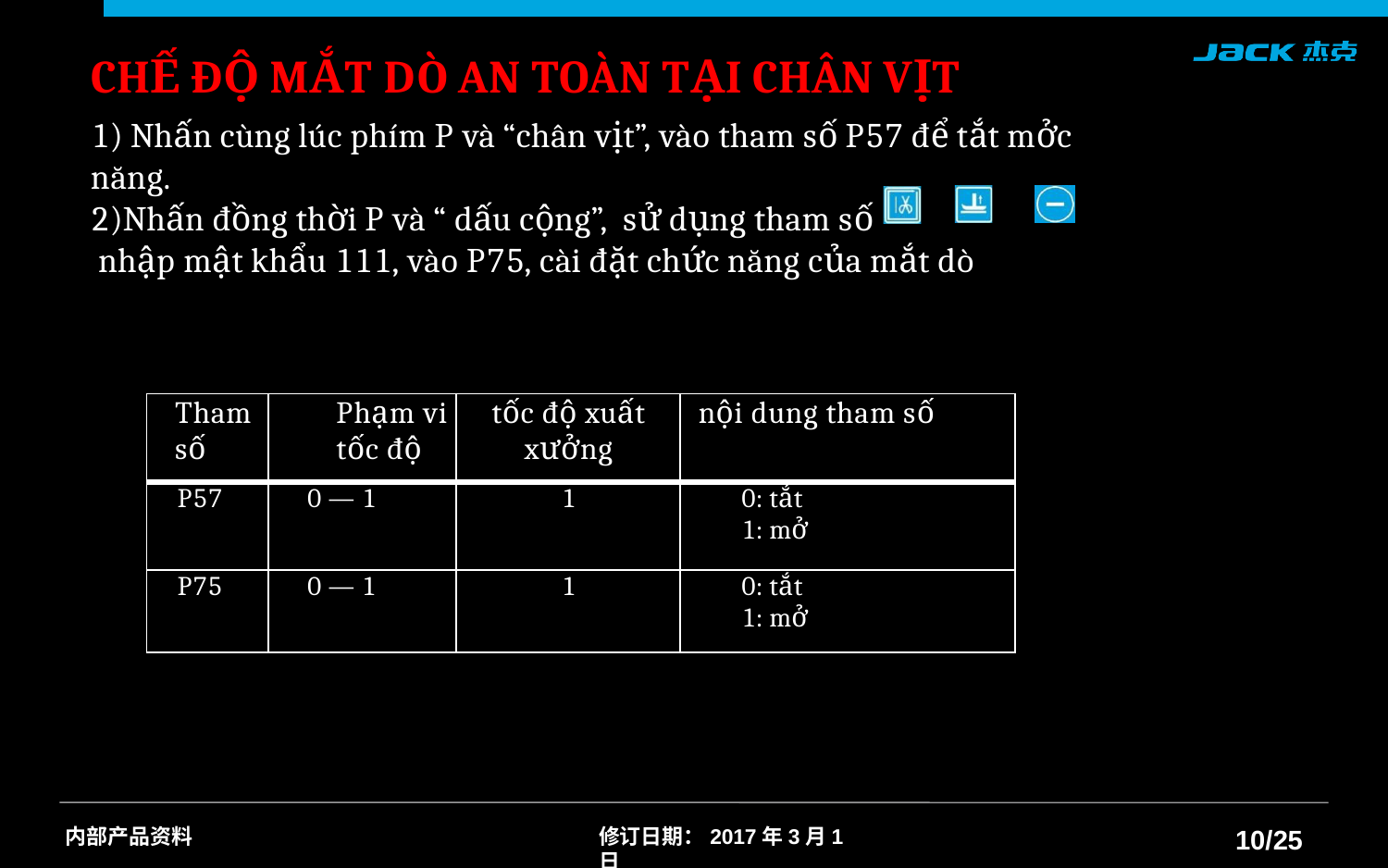

CHẾ ĐỘ MẮT DÒ AN TOÀN TẠI CHÂN VỊT
1) Nhấn cùng lúc phím P và “chân vịt”, vào tham số P57 để tắt mởc năng.
2)Nhấn đồng thời P và “ dấu cộng”,  sử dụng tham số
 nhập mật khẩu 111, vào P75, cài đặt chức năng của mắt dò

| Tham số | Phạm vi tốc độ | tốc độ xuất xưởng | nội dung tham số |
| --- | --- | --- | --- |
| P57 | 0 — 1 | 1 | 0: tắt 1: mở |
| P75 | 0 — 1 | 1 | 0: tắt 1: mở |

10/25
内部产品资料
修订日期：2017年3月1日